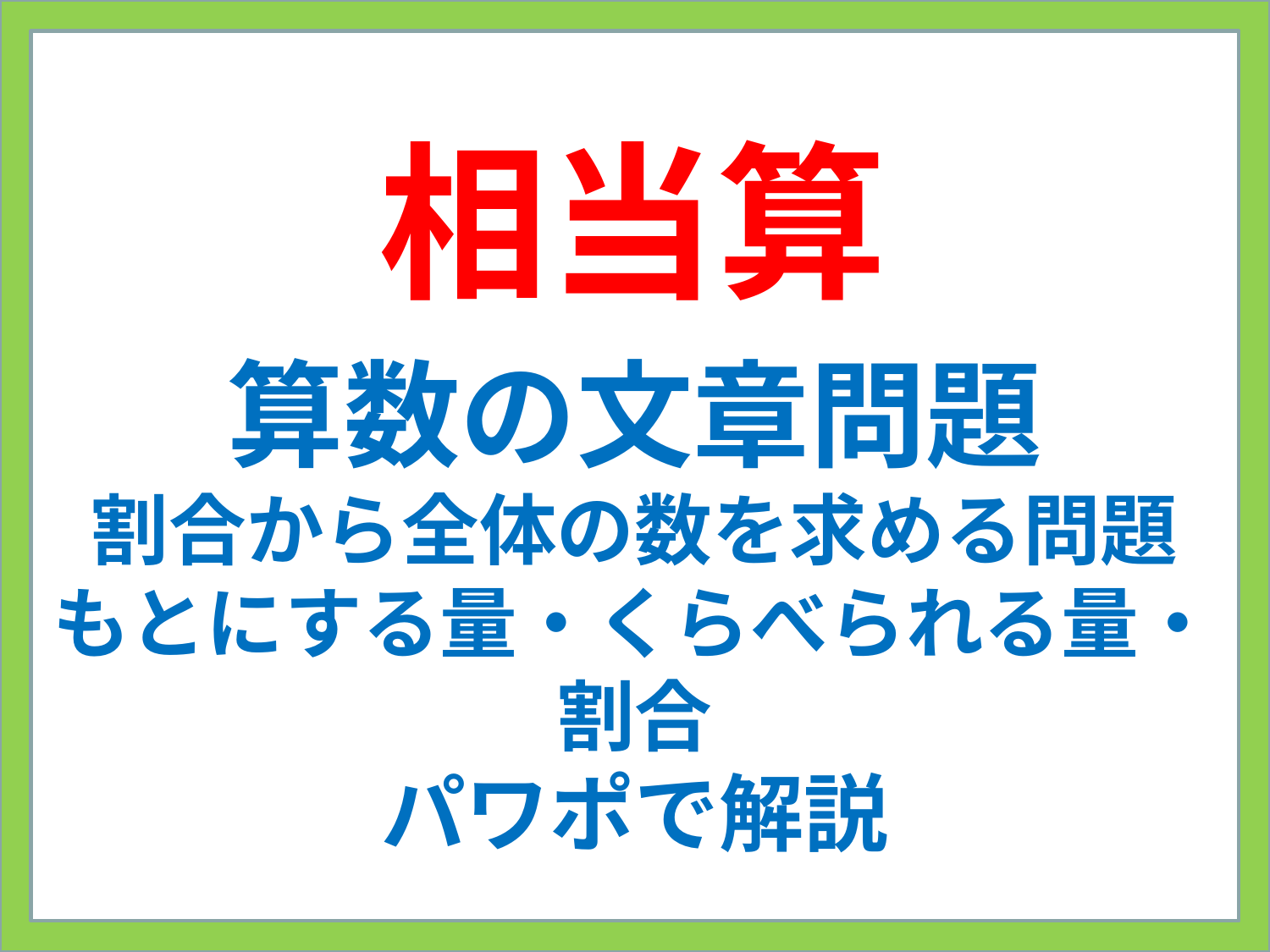

# 相当算
算数の文章問題
割合から全体の数を求める問題
もとにする量・くらべられる量・割合
パワポで解説